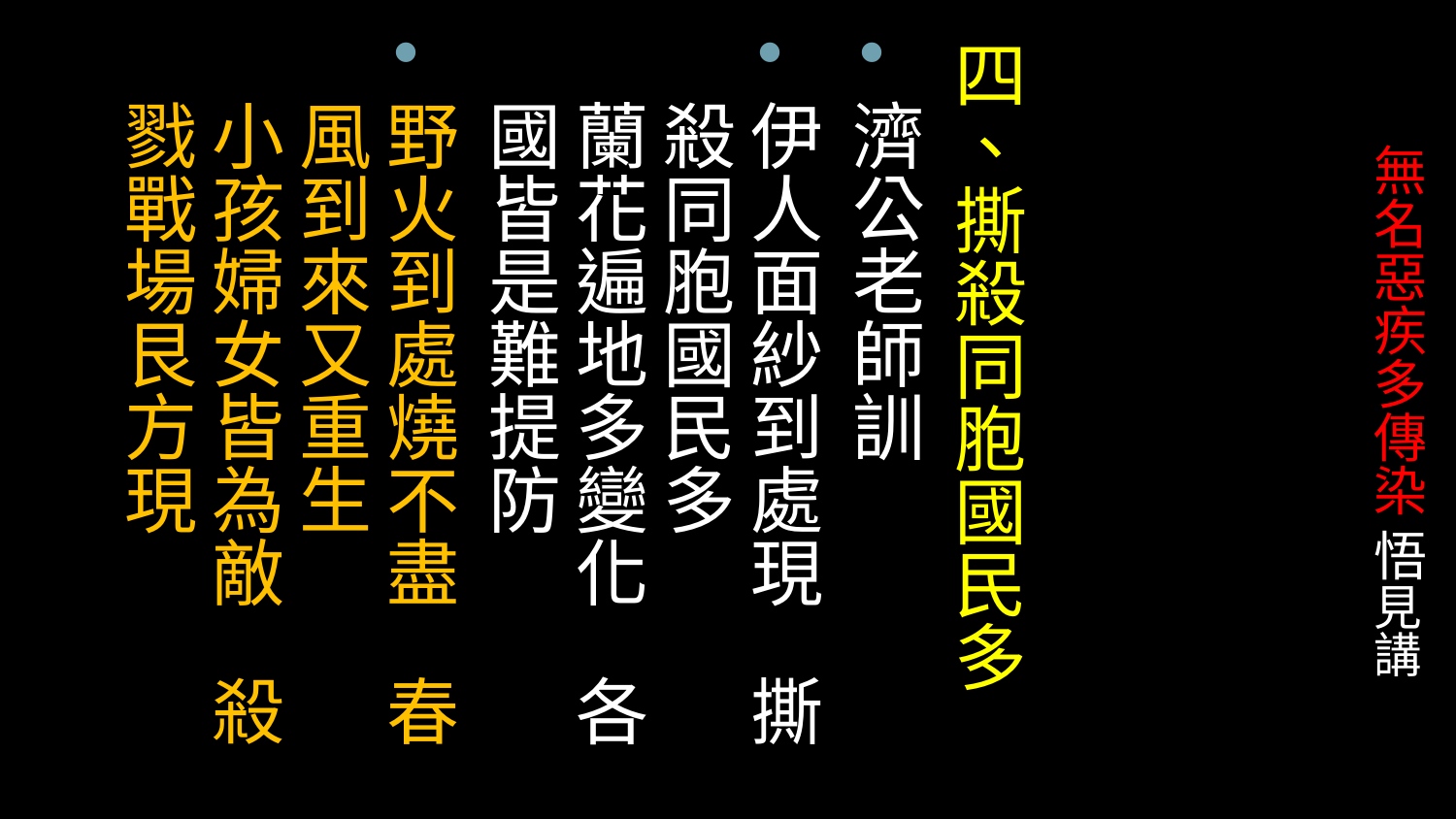

四、撕殺同胞國民多
濟公老師訓
伊人面紗到處現    撕殺同胞國民多 
蘭花遍地多變化    各國皆是難提防
野火到處燒不盡    春風到來又重生 
小孩婦女皆為敵    殺戮戰場艮方現

# 無名惡疾多傳染 悟見講